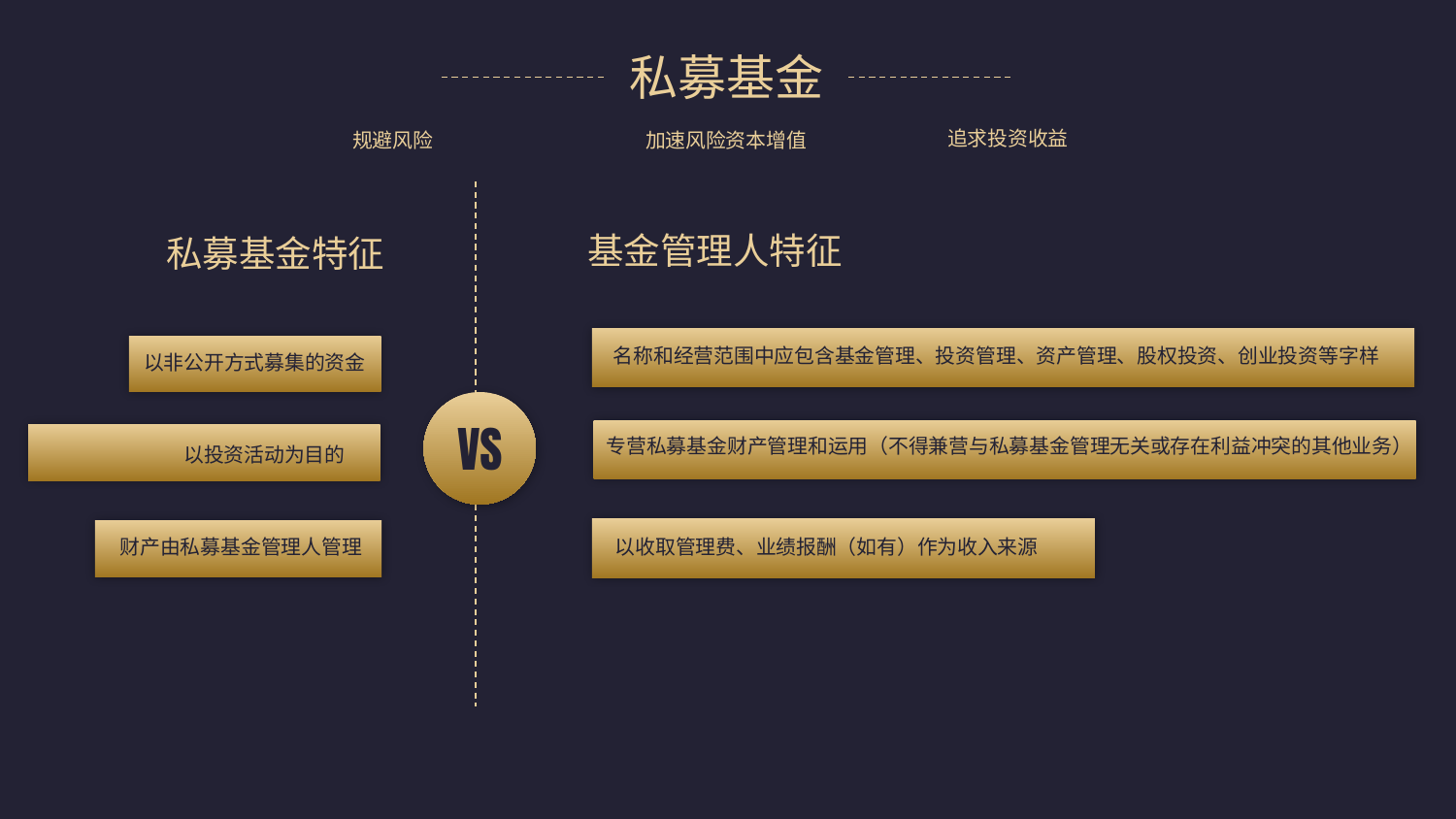

私募基金
追求投资收益
规避风险
加速风险资本增值
基金管理人特征
私募基金特征

名称和经营范围中应包含基金管理、投资管理、资产管理、股权投资、创业投资等字样

专营私募基金财产管理和运用（不得兼营与私募基金管理无关或存在利益冲突的其他业务）

以收取管理费、业绩报酬（如有）作为收入来源

以非公开方式募集的资金

以投资活动为目的

财产由私募基金管理人管理

VS